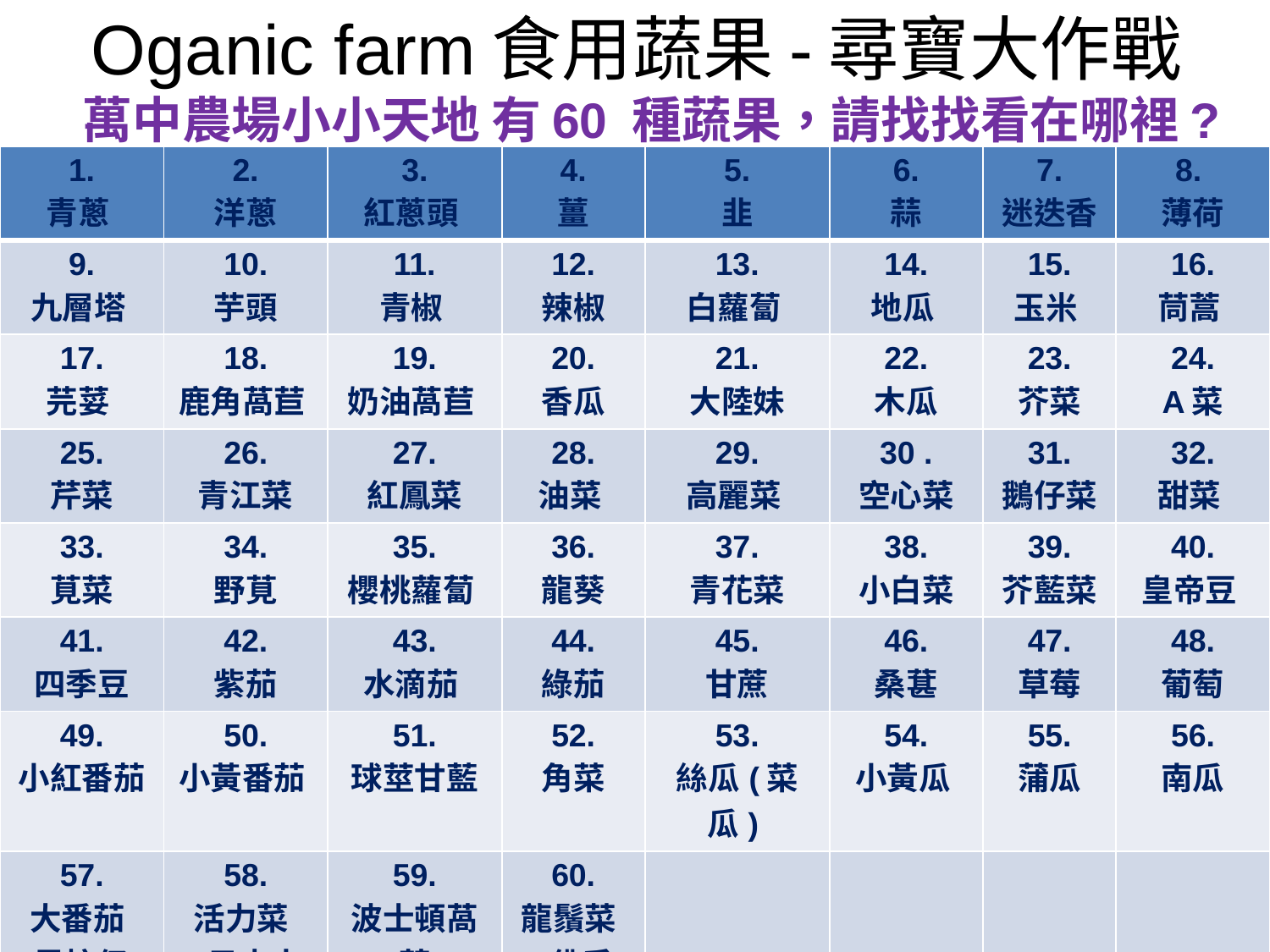

# Oganic farm食用蔬果-尋寶大作戰 萬中農場小小天地 有60 種蔬果，請找找看在哪裡?
| 1. 青蔥 | 2. 洋蔥 | 3. 紅蔥頭 | 4. 薑 | 5. 韭 | 6. 蒜 | 7. 迷迭香 | 8. 薄荷 |
| --- | --- | --- | --- | --- | --- | --- | --- |
| 9. 九層塔 | 10. 芋頭 | 11. 青椒 | 12. 辣椒 | 13. 白蘿蔔 | 14. 地瓜 | 15. 玉米 | 16. 茼蒿 |
| 17. 芫荽 | 18. 鹿角萵苣 | 19. 奶油萵苣 | 20. 香瓜 | 21. 大陸妹 | 22. 木瓜 | 23. 芥菜 | 24. A菜 |
| 25. 芹菜 | 26. 青江菜 | 27. 紅鳳菜 | 28. 油菜 | 29. 高麗菜 | 30 . 空心菜 | 31. 鵝仔菜 | 32. 甜菜 |
| 33. 莧菜 | 34. 野莧 | 35. 櫻桃蘿蔔 | 36. 龍葵 | 37. 青花菜 | 38. 小白菜 | 39. 芥藍菜 | 40. 皇帝豆 |
| 41. 四季豆 | 42. 紫茄 | 43. 水滴茄 | 44. 綠茄 | 45. 甘蔗 | 46. 桑葚 | 47. 草莓 | 48. 葡萄 |
| 49. 小紅番茄 | 50. 小黃番茄 | 51. 球莖甘藍 | 52. 角菜 | 53. 絲瓜(菜瓜) | 54. 小黃瓜 | 55. 蒲瓜 | 56. 南瓜 |
| 57. 大番茄(黑柿仔) | 58. 活力菜(日本赤道櫻草) | 59. 波士頓萵苣 | 60. 龍鬚菜(佛手瓜) |  |  |  |  |